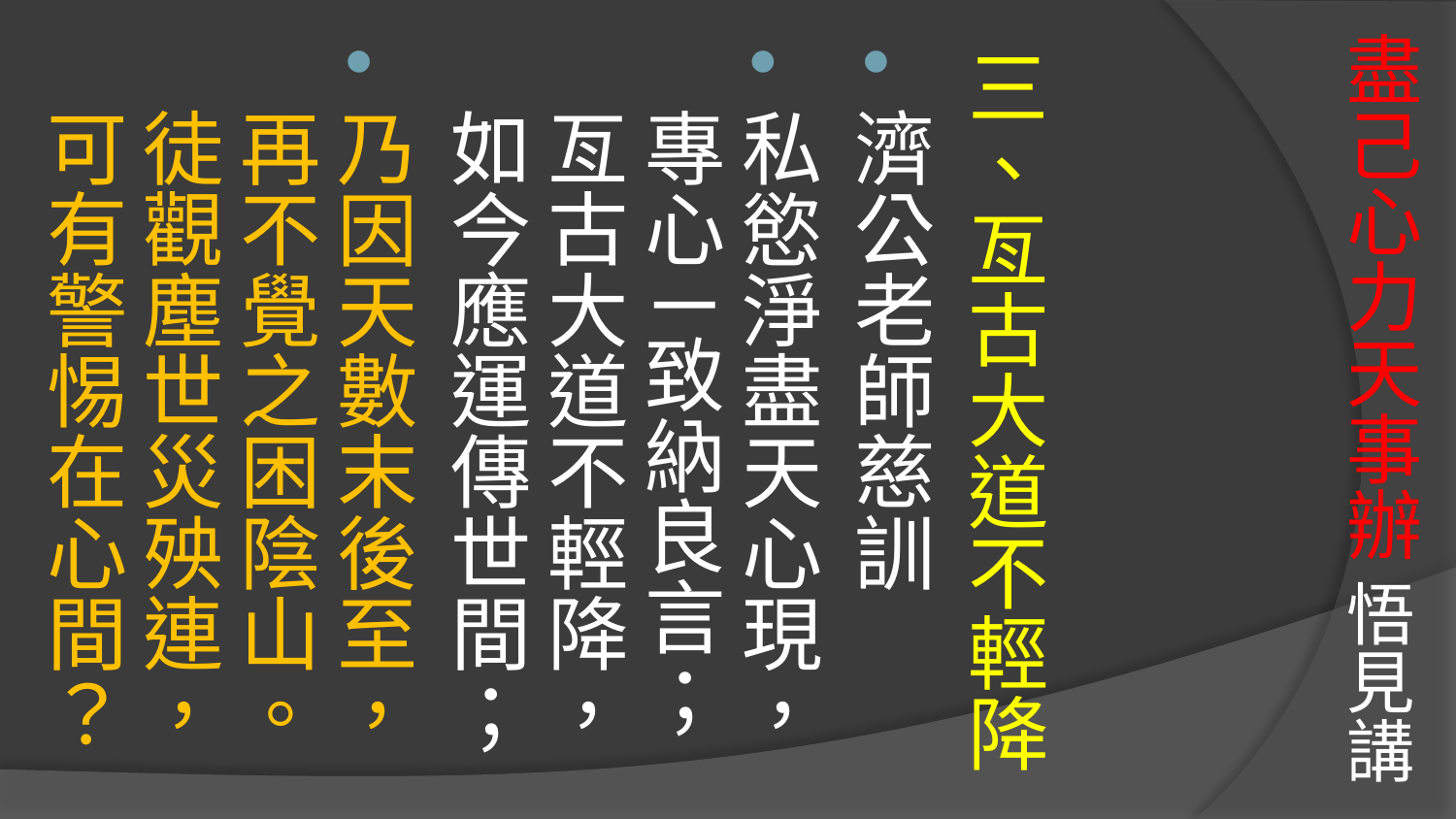

# 盡己心力天事辦 悟見講
三、亙古大道不輕降
濟公老師慈訓
私慾淨盡天心現，專心ㄧ致納良言；
亙古大道不輕降，如今應運傳世間；
乃因天數末後至，再不覺之困陰山。
徒觀塵世災殃連，可有警惕在心間？